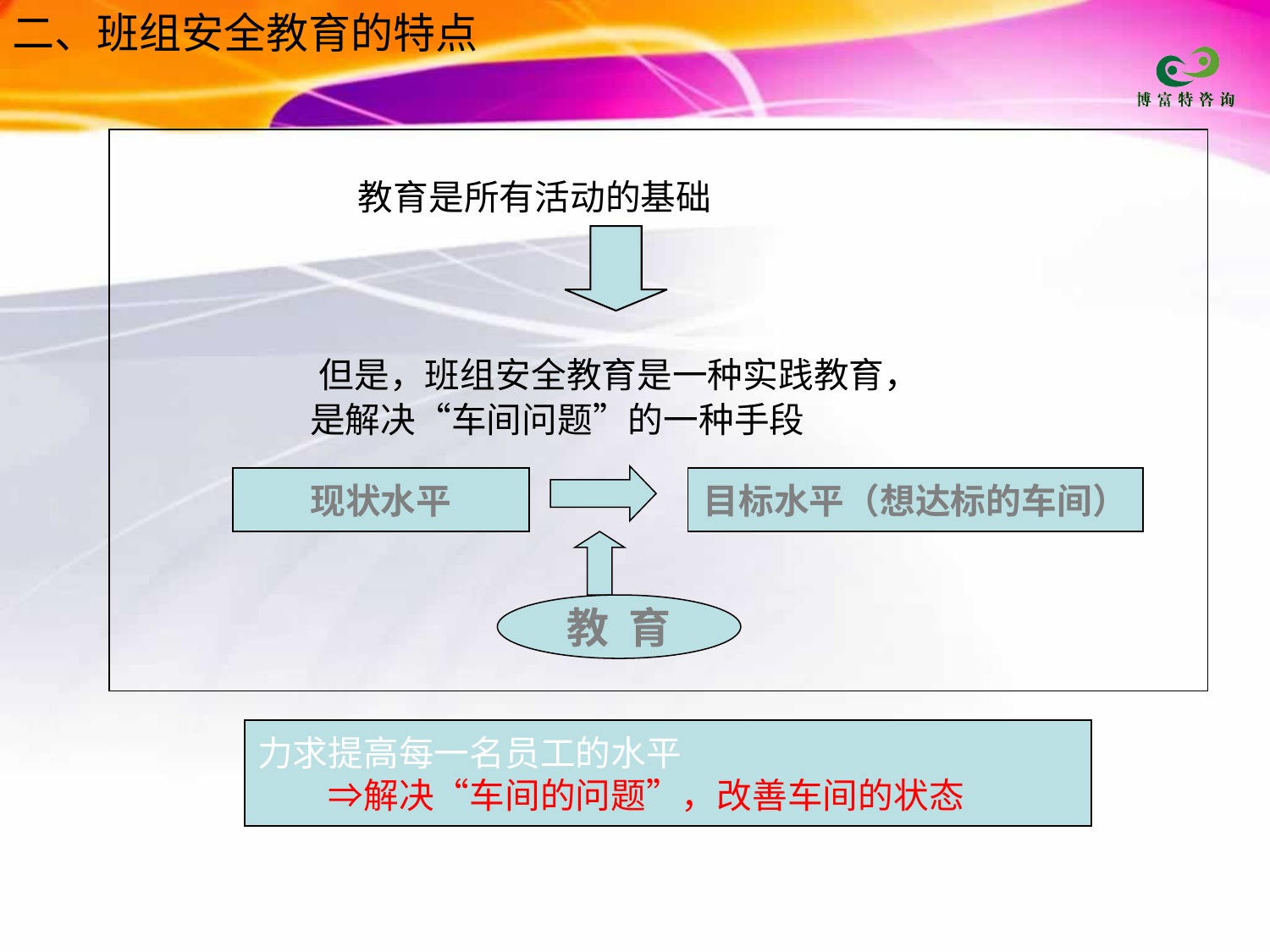

二、班组安全教育的特点

　　　　     教育是所有活动的基础

　　　　但是，班组安全教育是一种实践教育，
　　　　      是解决“车间问题”的一种手段

现状水平
目标水平（想达标的车间）

教  育
力求提高每一名员工的水平
　　⇒解决“车间的问题”，改善车间的状态